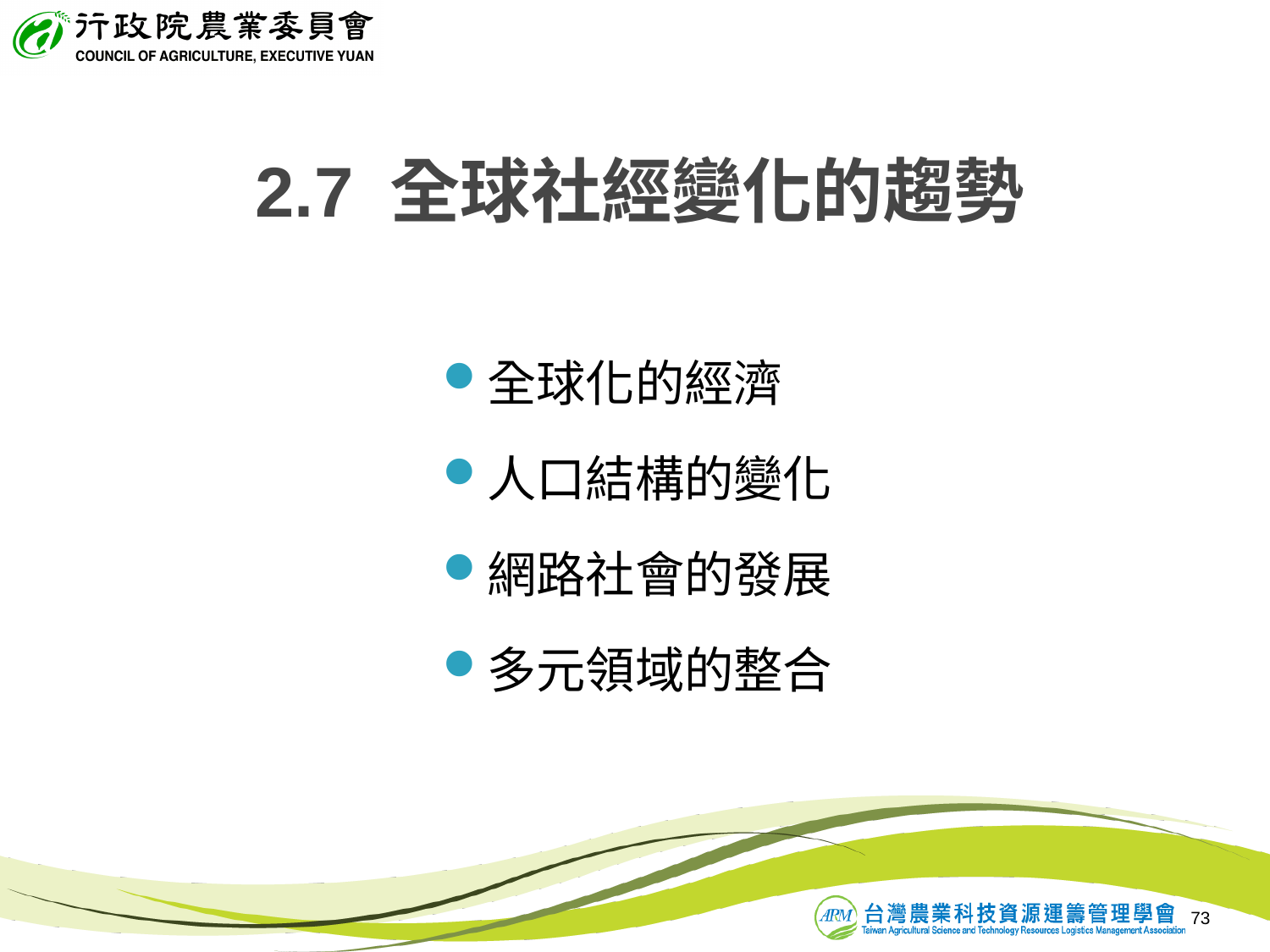

2.7 全球社經變化的趨勢
全球化的經濟
人口結構的變化
網路社會的發展
多元領域的整合

73